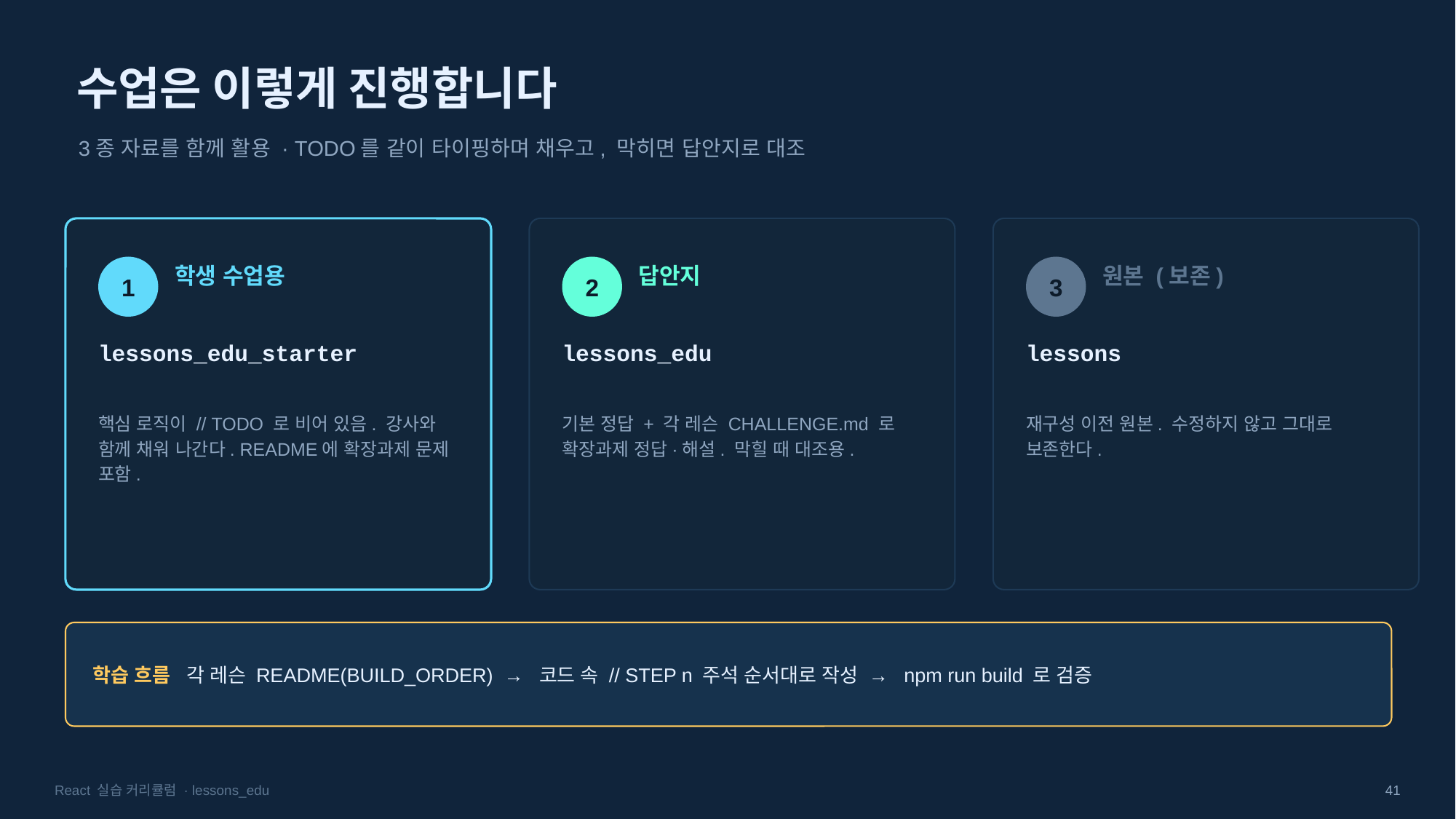

수업은 이렇게 진행합니다
3종 자료를 함께 활용 · TODO를 같이 타이핑하며 채우고, 막히면 답안지로 대조

학생 수업용
답안지
원본 (보존)

1

2

3
lessons_edu_starter
lessons_edu
lessons
핵심 로직이 // TODO 로 비어 있음. 강사와 함께 채워 나간다. README에 확장과제 문제 포함.
기본 정답 + 각 레슨 CHALLENGE.md 로 확장과제 정답·해설. 막힐 때 대조용.
재구성 이전 원본. 수정하지 않고 그대로 보존한다.

학습 흐름   각 레슨 README(BUILD_ORDER)  →  코드 속 // STEP n 주석 순서대로 작성  →  npm run build 로 검증
React 실습 커리큘럼 · lessons_edu
41